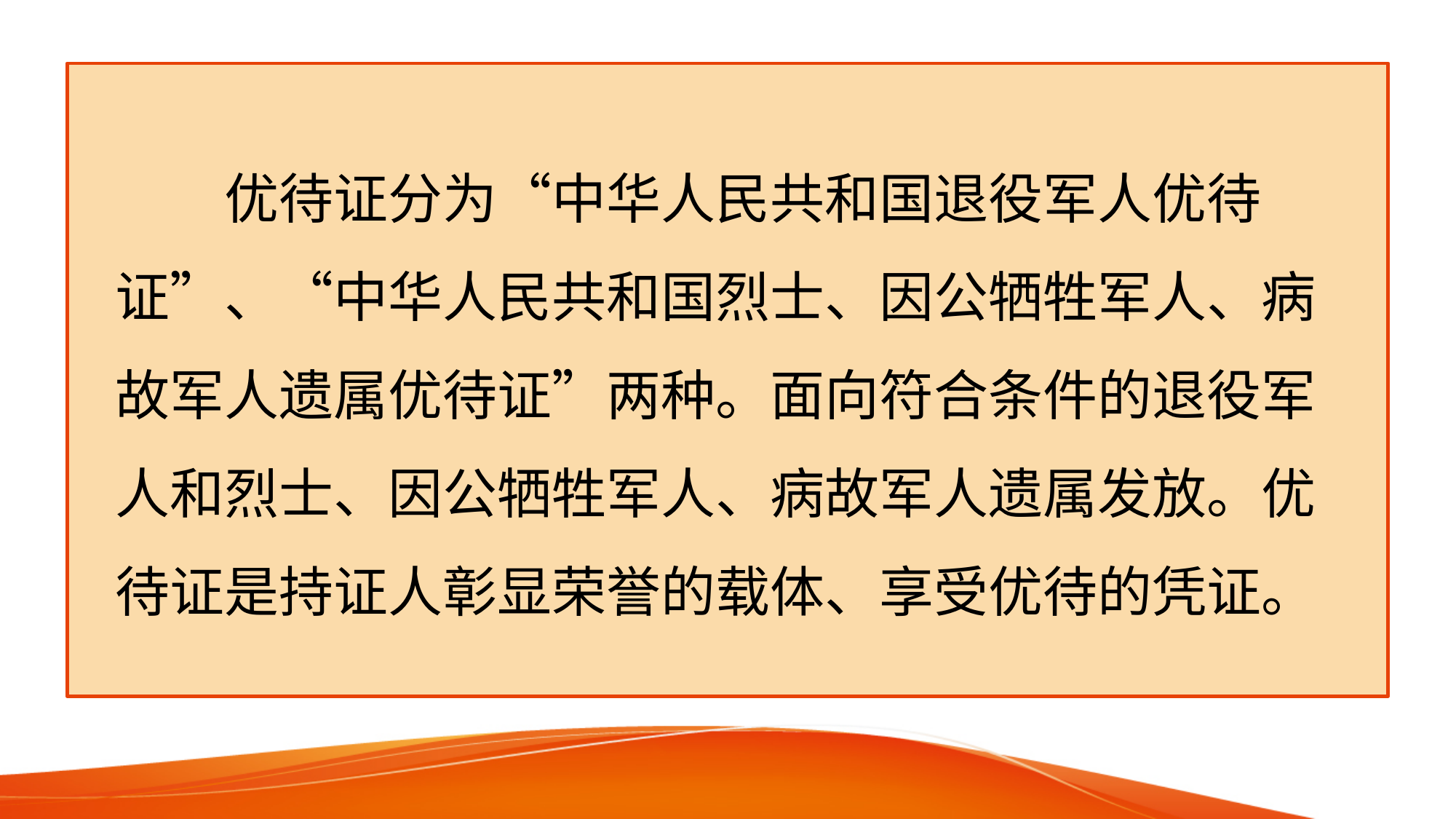

优待证分为“中华人民共和国退役军人优待证”、“中华人民共和国烈士、因公牺牲军人、病故军人遗属优待证”两种。面向符合条件的退役军人和烈士、因公牺牲军人、病故军人遗属发放。优待证是持证人彰显荣誉的载体、享受优待的凭证。